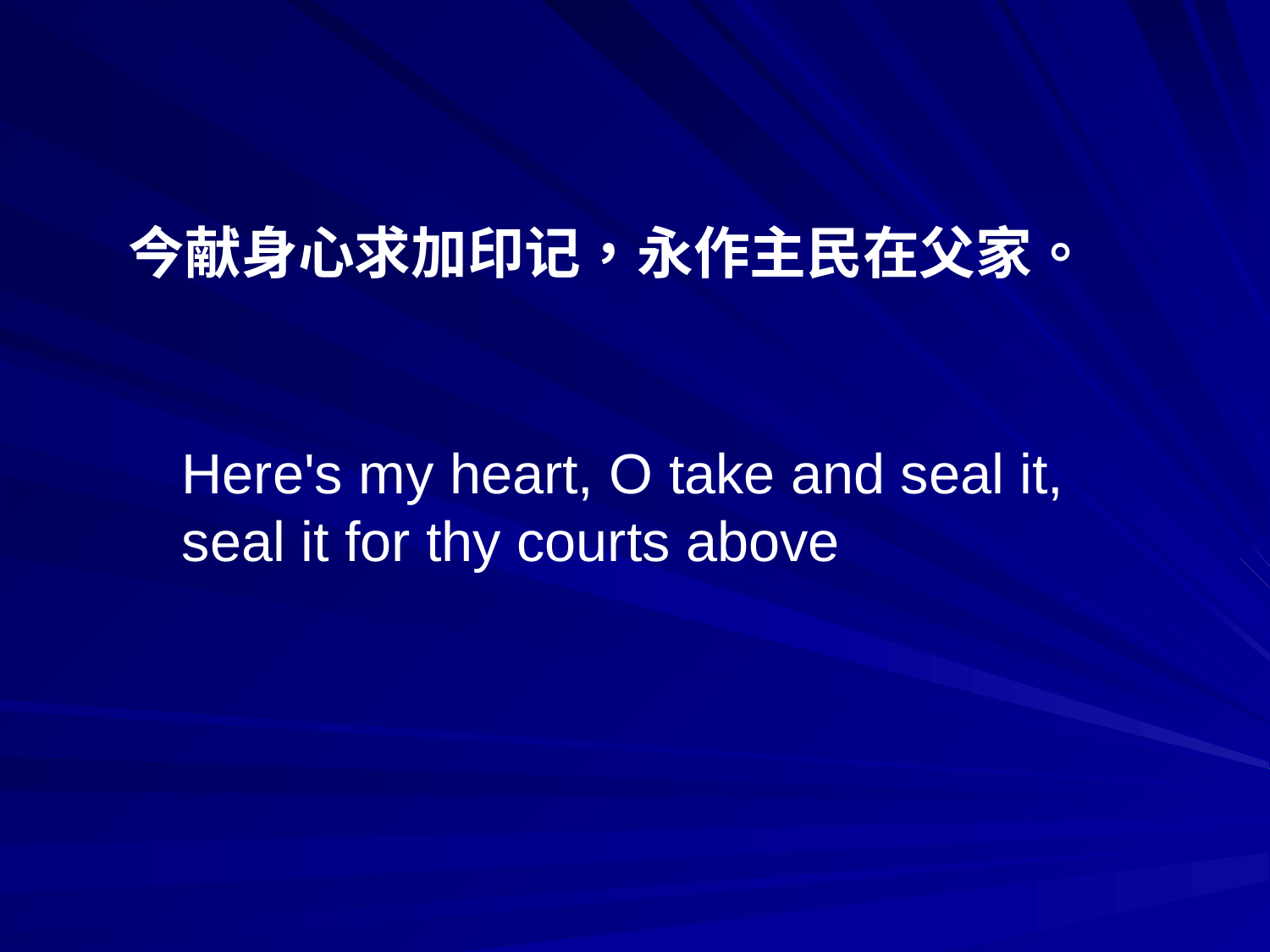

今献身心求加印记，永作主民在父家。
Here's my heart, O take and seal it, seal it for thy courts above